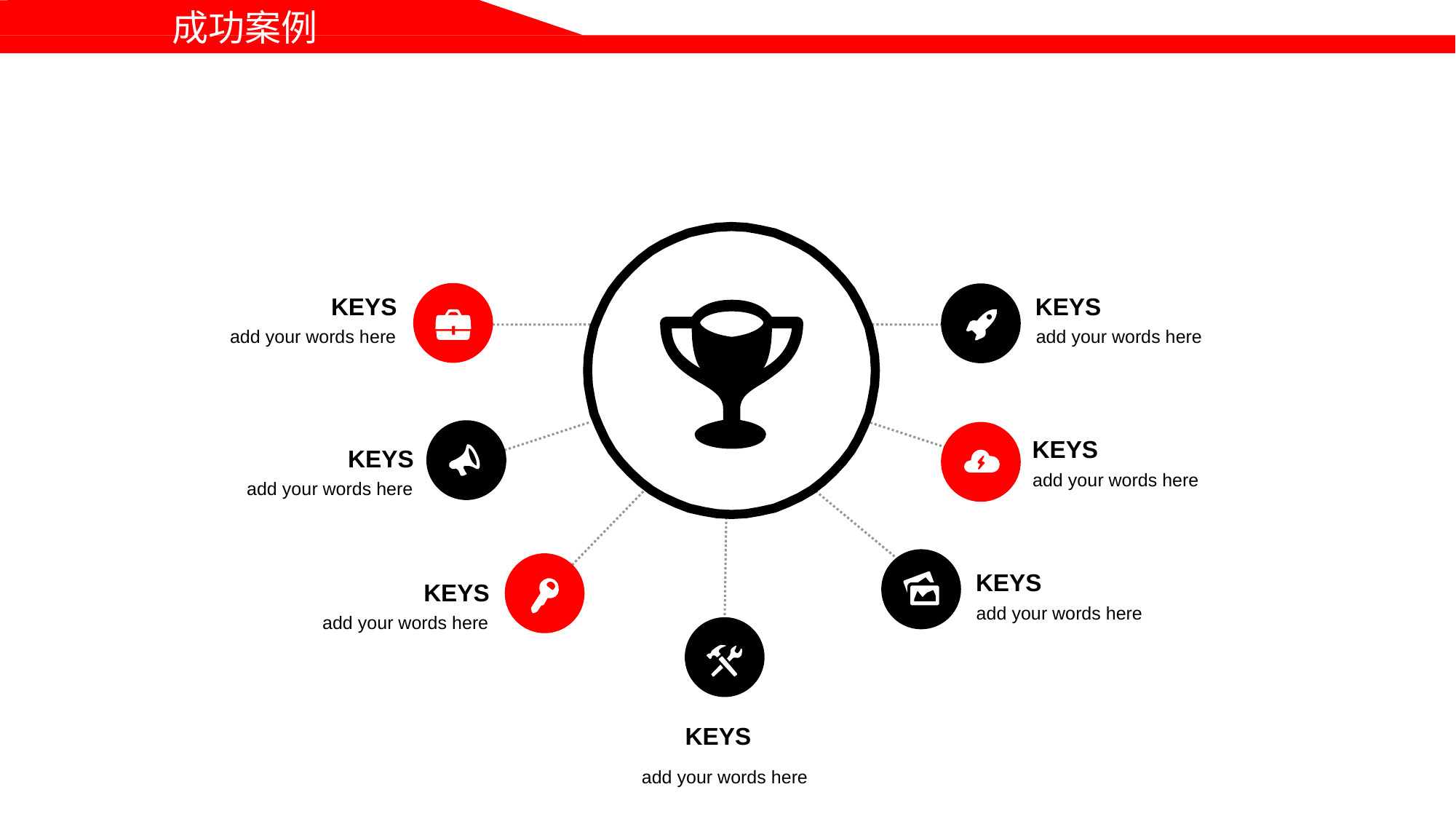

成功案例

KEYS
KEYS

add your words here
add your words here

KEYS
KEYS

add your words here
add your words here

KEYS

KEYS

add your words here
add your words here

KEYS
add your words here